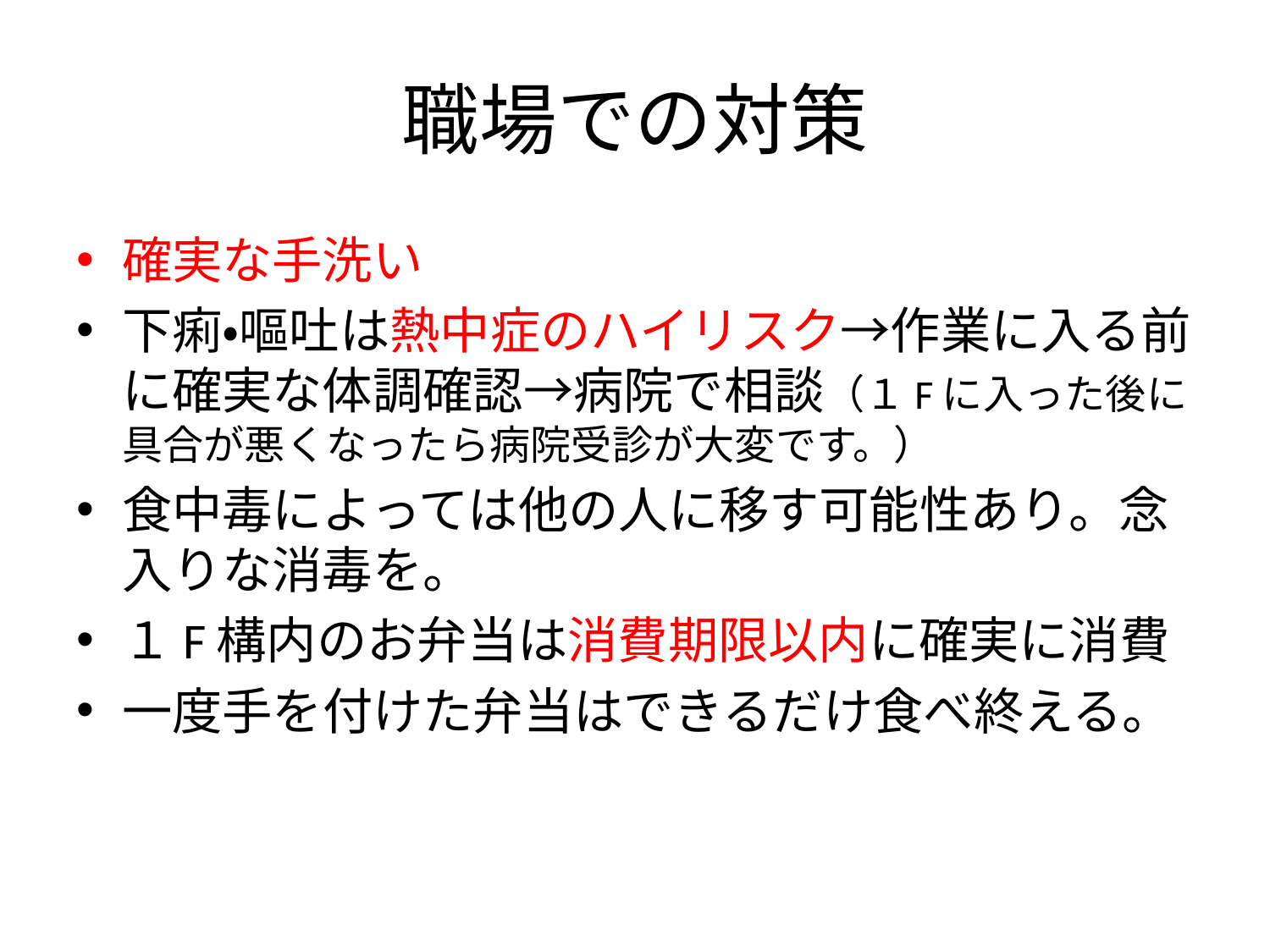

# 職場での対策
確実な手洗い
下痢・嘔吐は熱中症のハイリスク→作業に入る前に確実な体調確認→病院で相談（１Fに入った後に具合が悪くなったら病院受診が大変です。）
食中毒によっては他の人に移す可能性あり。念入りな消毒を。
１F構内のお弁当は消費期限以内に確実に消費
一度手を付けた弁当はできるだけ食べ終える。